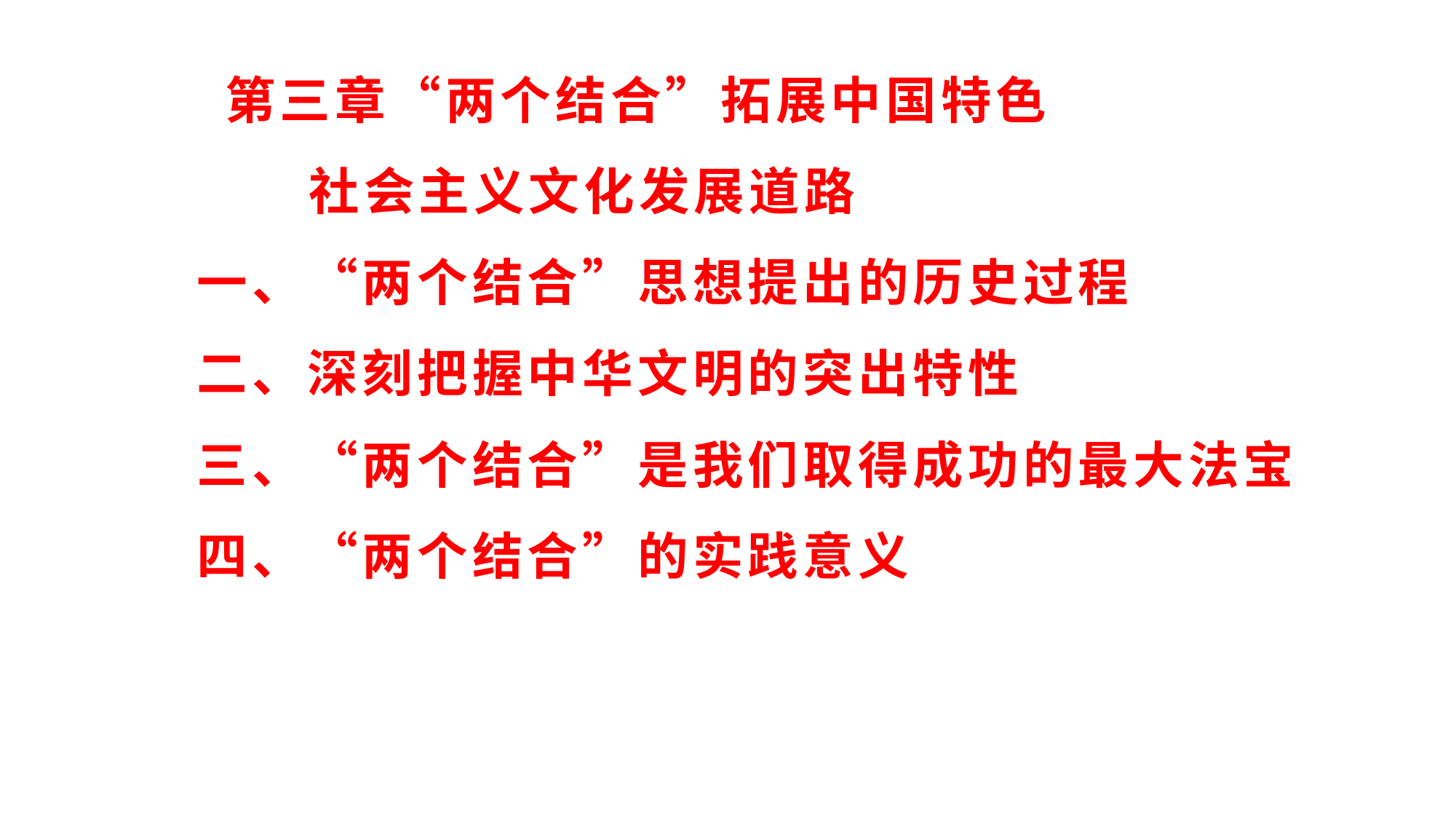

# 第三章“两个结合”拓展中国特色 社会主义文化发展道路 一、“两个结合”思想提出的历史过程 二、深刻把握中华文明的突出特性 三、“两个结合”是我们取得成功的最大法宝 四、“两个结合”的实践意义